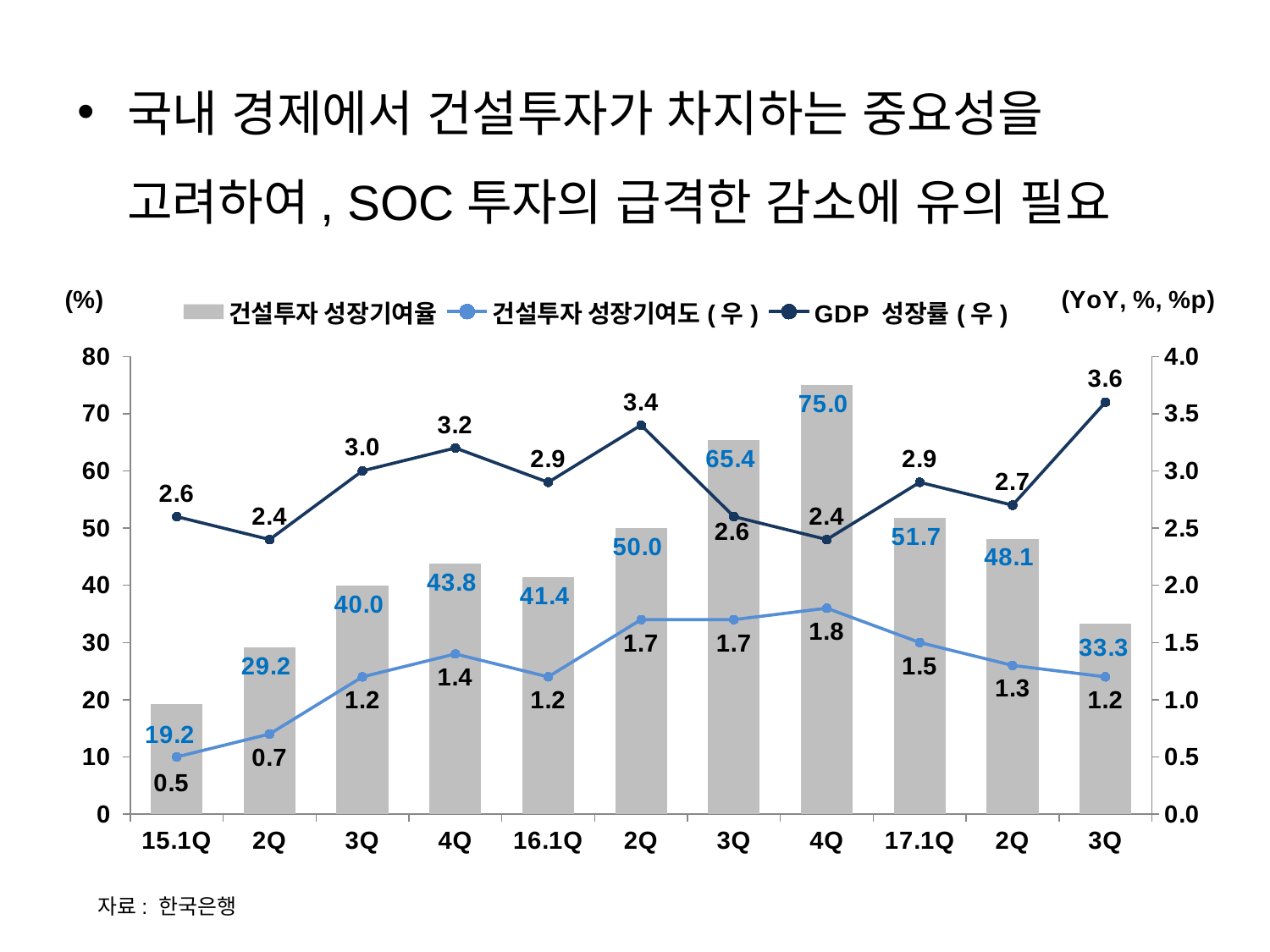

국내 경제에서 건설투자가 차지하는 중요성을 고려하여, SOC투자의 급격한 감소에 유의 필요

### Chart

| Category |  |  |  |
|---|---|---|---|
| 15.1Q | 19.23076923076923 | 0.5 | 2.6 |
| 2Q | 29.166666666666668 | 0.7 | 2.4 |
| 3Q | 40.0 | 1.2 | 3.0 |
| 4Q | 43.74999999999999 | 1.4 | 3.2 |
| 16.1Q | 41.37931034482759 | 1.2 | 2.9 |
| 2Q | 50.0 | 1.7 | 3.4 |
| 3Q | 65.38461538461539 | 1.7 | 2.6 |
| 4Q | 75.0 | 1.8 | 2.4 |
| 17.1Q | 51.724137931034484 | 1.5 | 2.9 |
| 2Q | 48.148148148148145 | 1.3 | 2.7 |
| 3Q | 33.33333333333333 | 1.2 | 3.6 |
자료: 한국은행